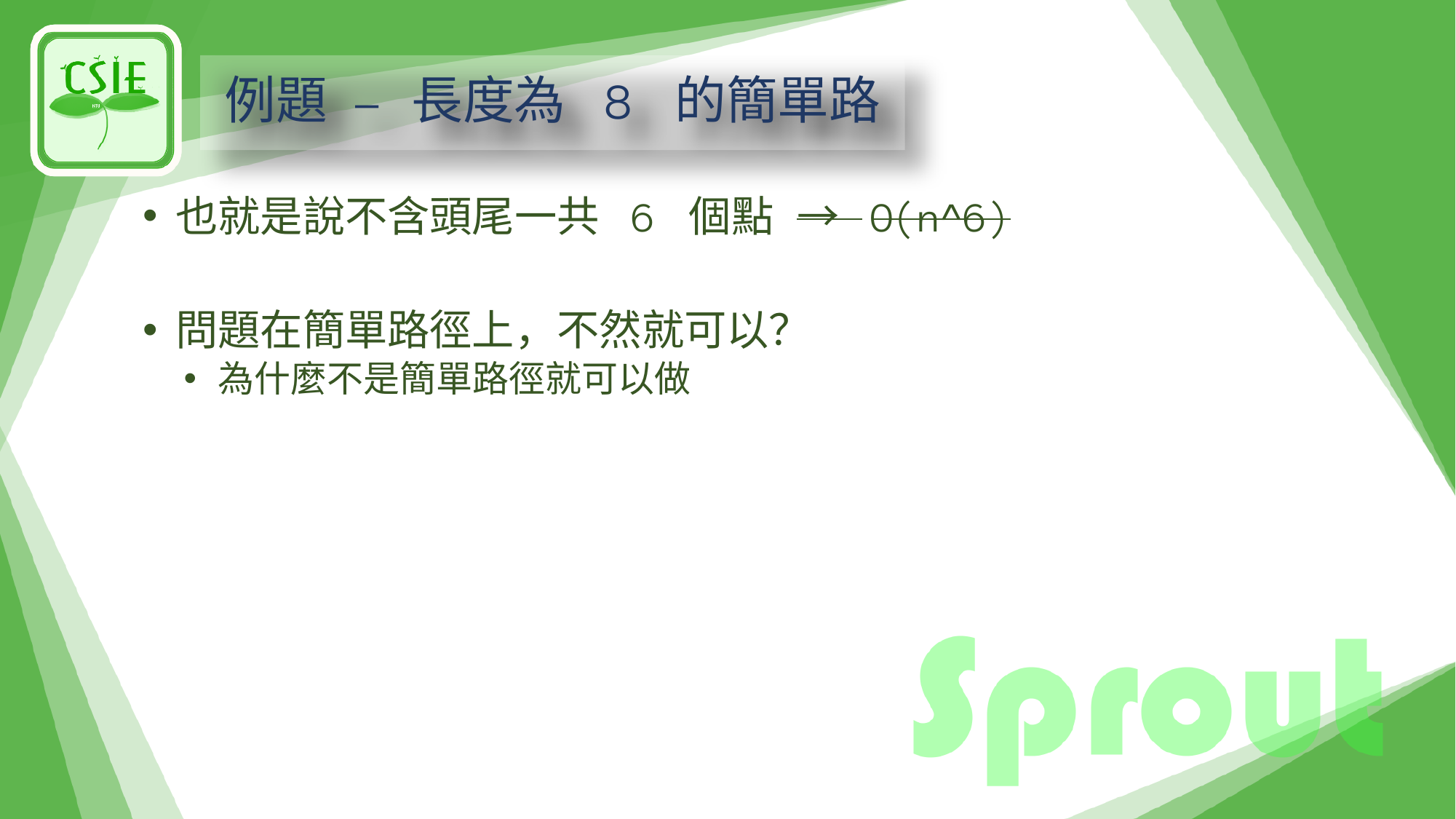

# 例題 – 長度為 8 的簡單路
也就是說不含頭尾一共 6 個點 → O(n^6)

問題在簡單路徑上，不然就可以？
為什麼不是簡單路徑就可以做